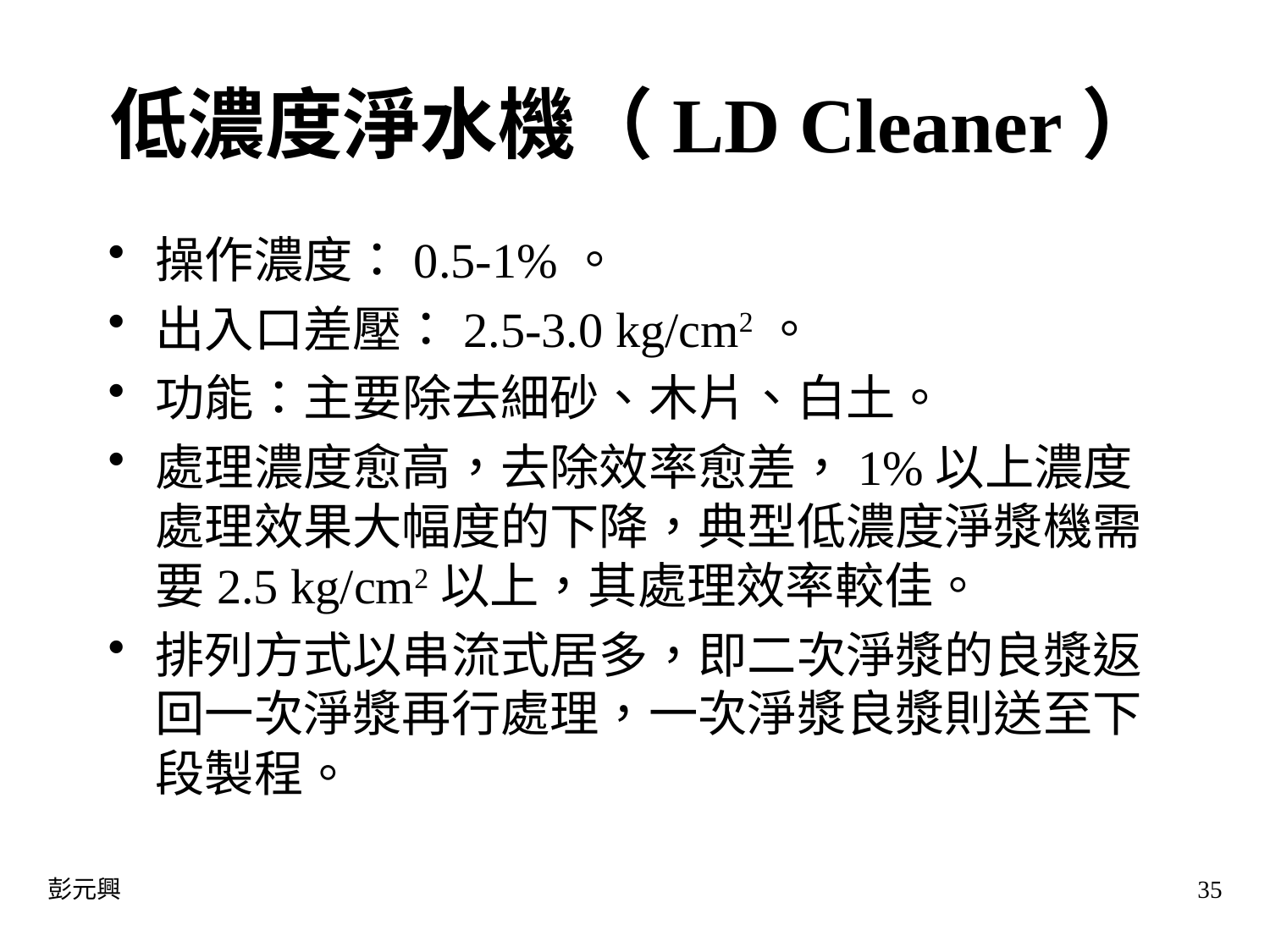

# 低濃度淨水機（LD Cleaner）
操作濃度：0.5-1%。
出入口差壓：2.5-3.0 kg/cm2。
功能：主要除去細砂、木片、白土。
處理濃度愈高，去除效率愈差，1%以上濃度處理效果大幅度的下降，典型低濃度淨漿機需要2.5 kg/cm2以上，其處理效率較佳。
排列方式以串流式居多，即二次淨漿的良漿返回一次淨漿再行處理，一次淨漿良漿則送至下段製程。
彭元興
35